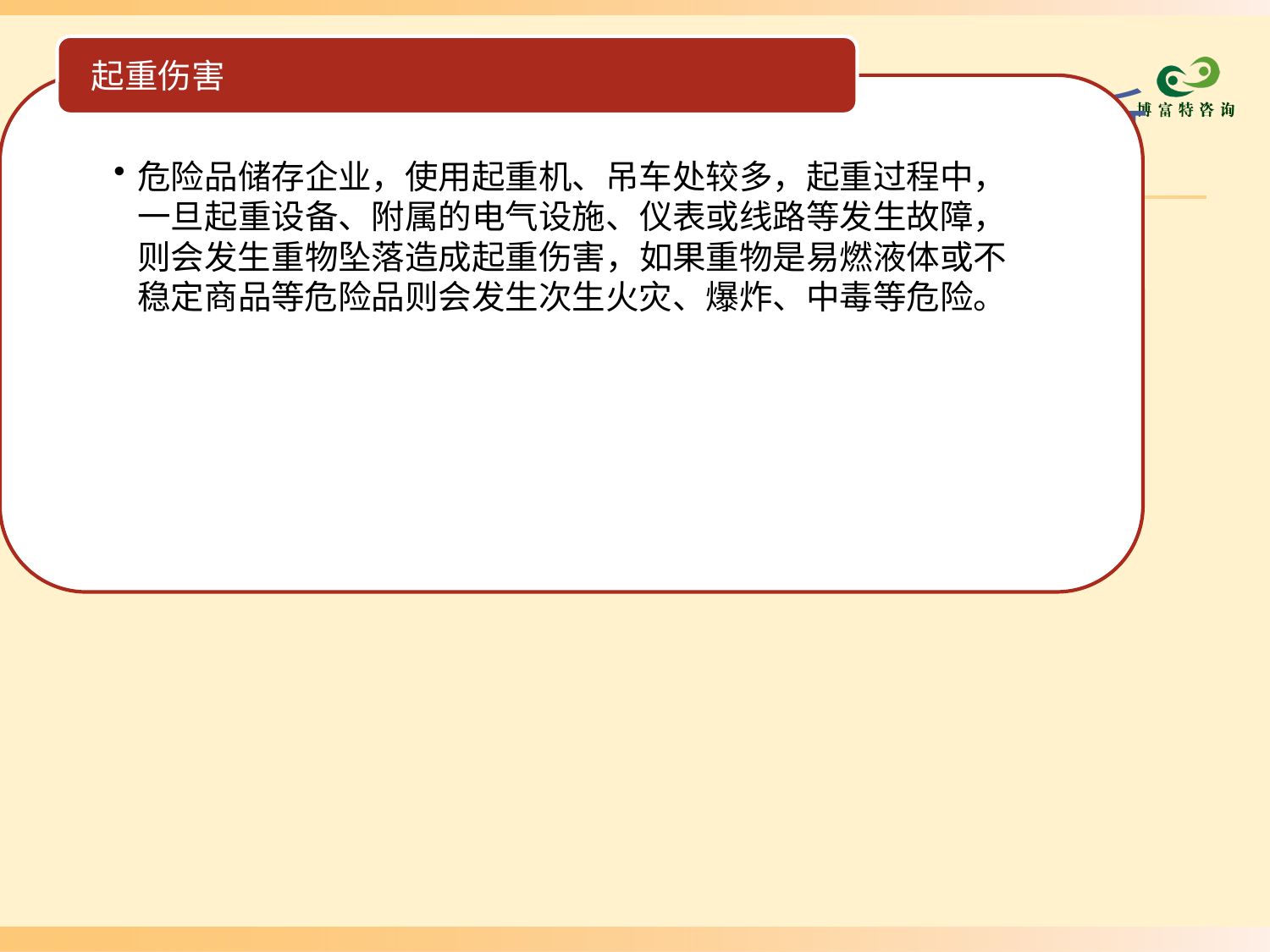

# 3.危化品的安全管理——风险分析
危险品储存企业，使用起重机、吊车处较多，起重过程中，一旦起重设备、附属的电气设施、仪表或线路等发生故障，则会发生重物坠落造成起重伤害，如果重物是易燃液体或不稳定商品等危险品则会发生次生火灾、爆炸、中毒等危险。

起重伤害